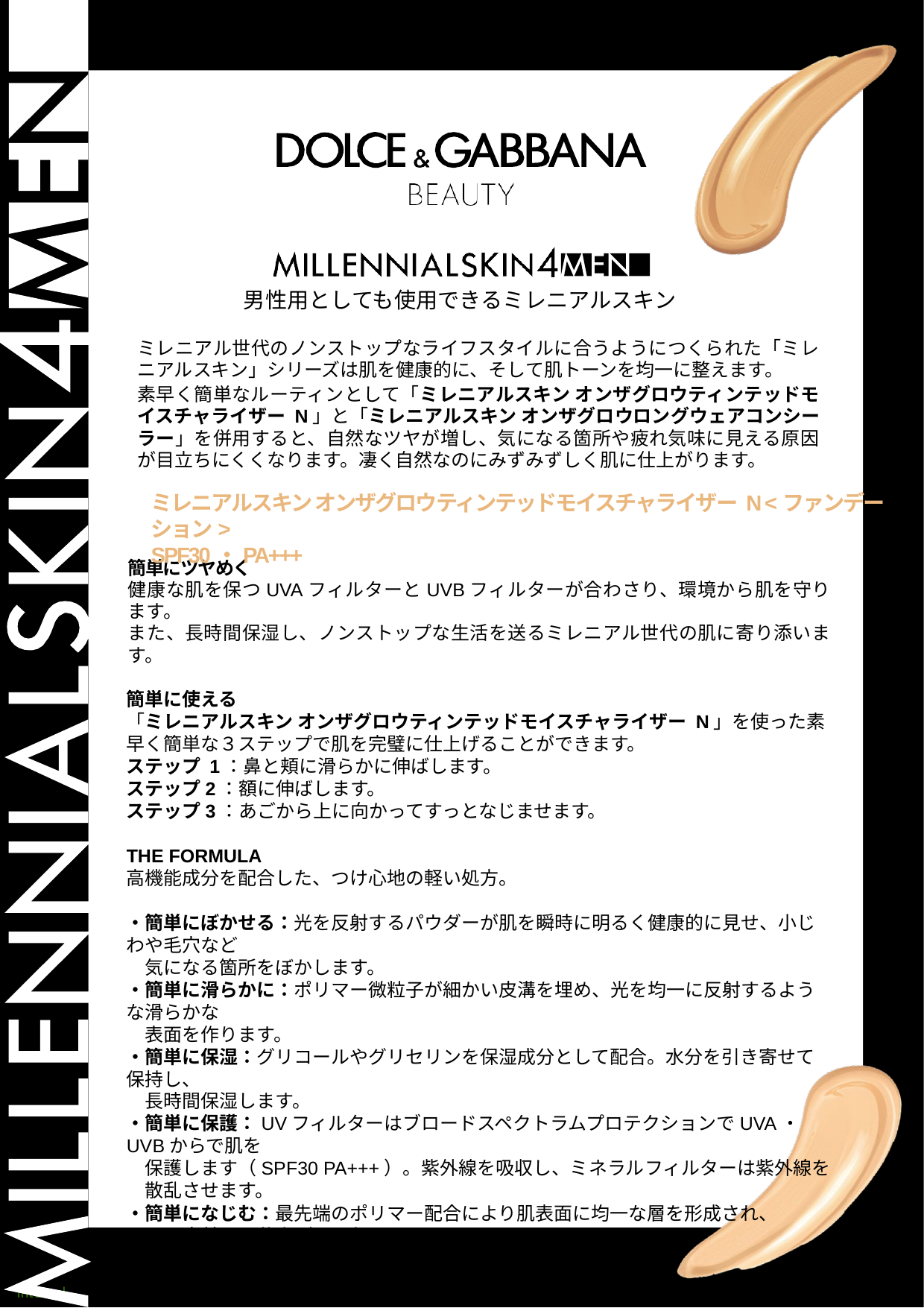

男性用としても使用できるミレニアルスキン
ミレニアル世代のノンストップなライフスタイルに合うようにつくられた「ミレニアルスキン」シリーズは肌を健康的に、そして肌トーンを均一に整えます。
素早く簡単なルーティンとして「ミレニアルスキン オンザグロウティンテッドモイスチャライザー N」と「ミレニアルスキン オンザグロウロングウェアコンシーラー」を併用すると、自然なツヤが増し、気になる箇所や疲れ気味に見える原因が目立ちにくくなります。凄く自然なのにみずみずしく肌に仕上がります。
ミレニアルスキン オンザグロウティンテッドモイスチャライザー N <ファンデーション>
SPF30・PA+++
簡単にツヤめく
健康な肌を保つUVAフィルターとUVBフィルターが合わさり、環境から肌を守ります。
また、長時間保湿し、ノンストップな生活を送るミレニアル世代の肌に寄り添います。

簡単に使える
「ミレニアルスキン オンザグロウティンテッドモイスチャライザー N」を使った素早く簡単な３ステップで肌を完璧に仕上げることができます。
ステップ 1：鼻と頬に滑らかに伸ばします。
ステップ2：額に伸ばします。
ステップ3：あごから上に向かってすっとなじませます。

THE FORMULA
高機能成分を配合した、つけ心地の軽い処方。

・簡単にぼかせる：光を反射するパウダーが肌を瞬時に明るく健康的に見せ、小じわや毛穴など
　気になる箇所をぼかします。
・簡単に滑らかに：ポリマー微粒子が細かい皮溝を埋め、光を均一に反射するような滑らかな
　表面を作ります。
・簡単に保湿：グリコールやグリセリンを保湿成分として配合。水分を引き寄せて保持し、
　長時間保湿します。
・簡単に保護：UVフィルターはブロードスペクトラムプロテクションでUVA・UVBからで肌を
　保護します（SPF30 PA+++）。紫外線を吸収し、ミネラルフィルターは紫外線を
　散乱させます。
・簡単になじむ：最先端のポリマー配合により肌表面に均一な層を形成され、
　1日中美しい仕上がりを保ちます。